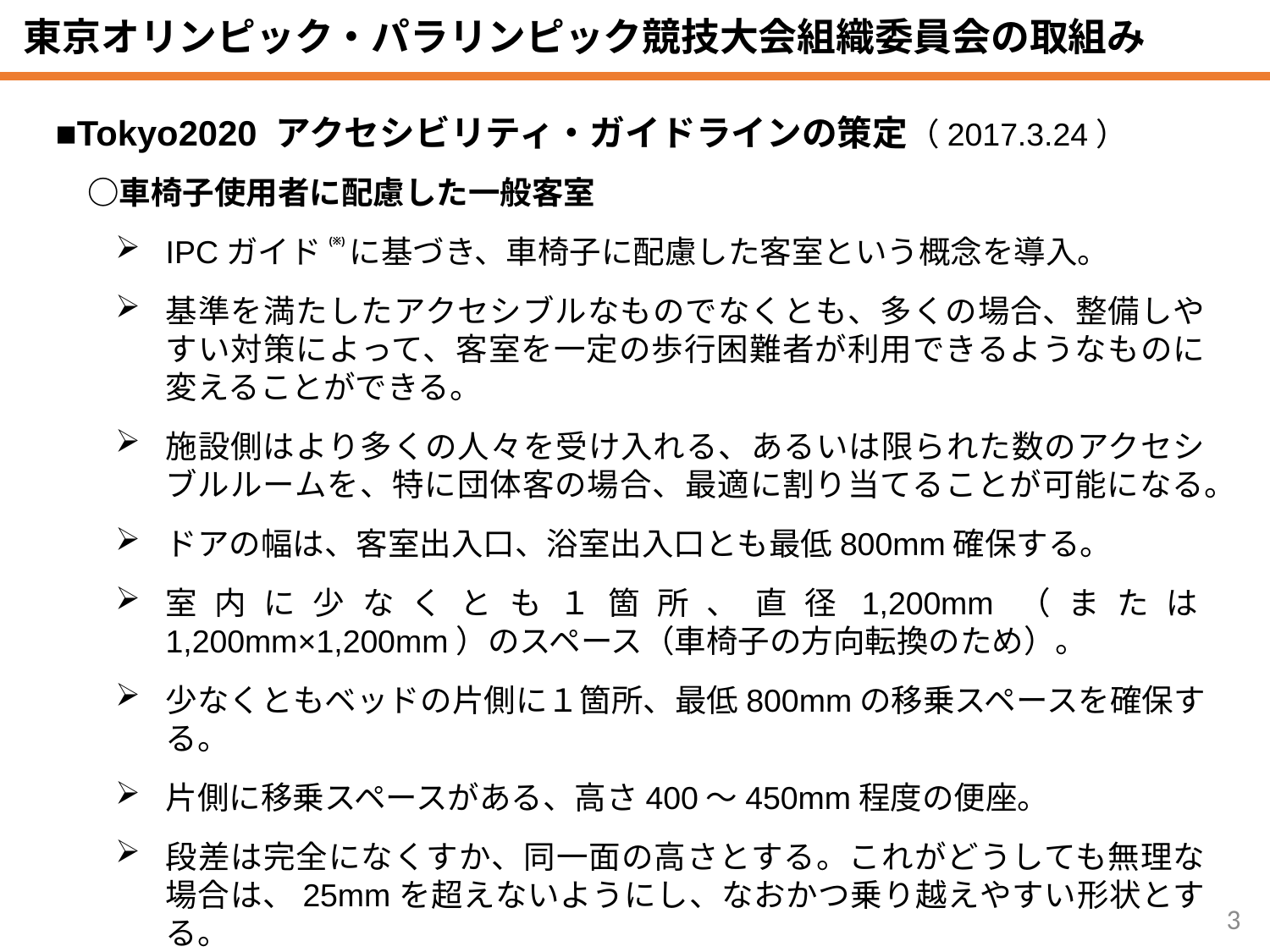

東京オリンピック・パラリンピック競技大会組織委員会の取組み
■Tokyo2020 アクセシビリティ・ガイドラインの策定（2017.3.24）
　○車椅子使用者に配慮した一般客室
IPCガイド(※)に基づき、車椅子に配慮した客室という概念を導入。
基準を満たしたアクセシブルなものでなくとも、多くの場合、整備しやすい対策によって、客室を一定の歩行困難者が利用できるようなものに変えることができる。
施設側はより多くの人々を受け入れる、あるいは限られた数のアクセシブルルームを、特に団体客の場合、最適に割り当てることが可能になる。
ドアの幅は、客室出入口、浴室出入口とも最低800mm確保する。
室内に少なくとも１箇所、直径1,200mm（または1,200mm×1,200mm）のスペース（車椅子の方向転換のため）。
少なくともベッドの片側に１箇所、最低800mmの移乗スペースを確保する。
片側に移乗スペースがある、高さ400～450mm程度の便座。
段差は完全になくすか、同一面の高さとする。これがどうしても無理な場合は、25mmを超えないようにし、なおかつ乗り越えやすい形状とする。
※：IPC（国際パラリンピック委員会（International Paralympic Committee））が定めたアクセシビリティガイド
3